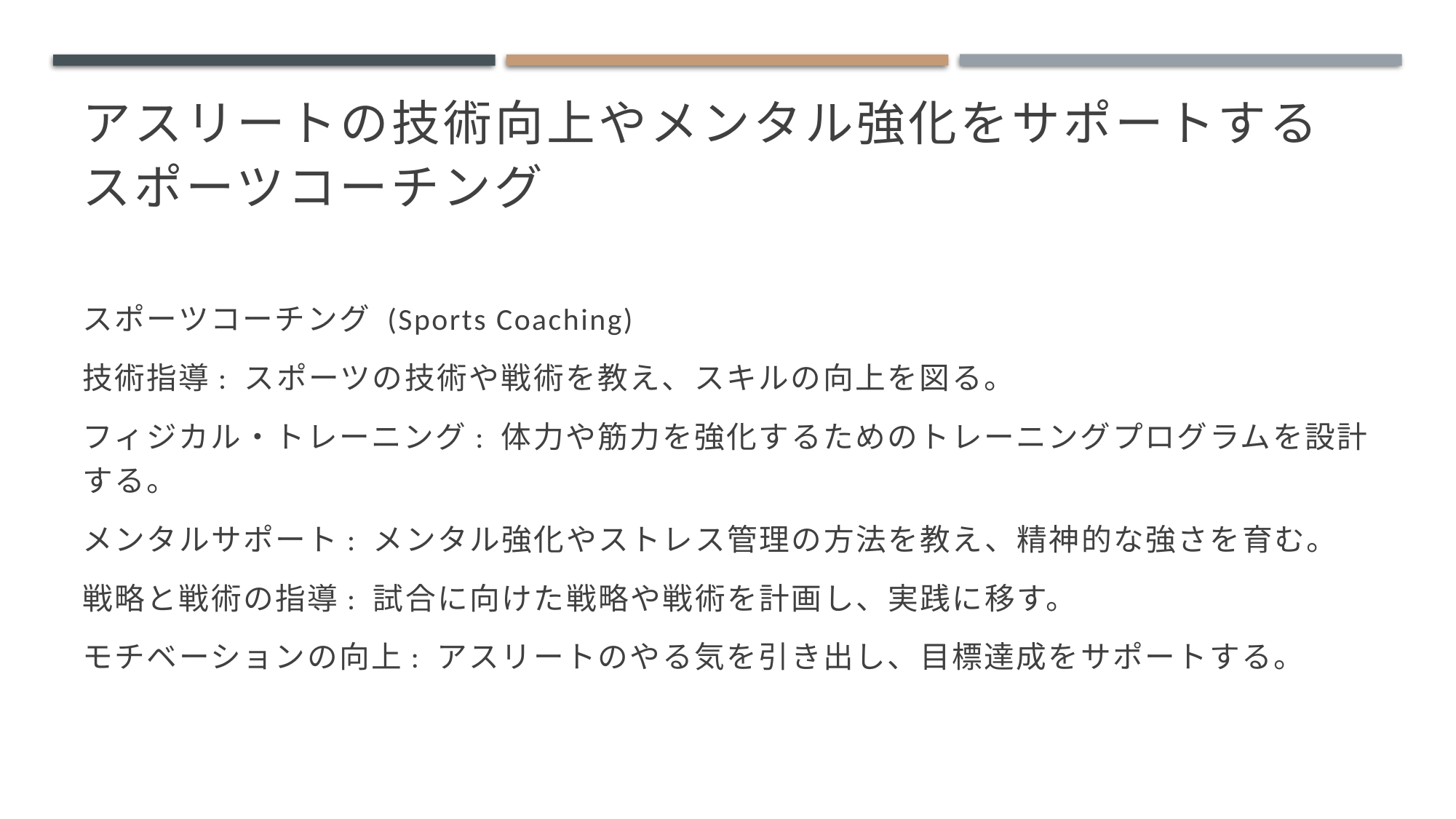

# アスリートの技術向上やメンタル強化をサポートする スポーツコーチング
スポーツコーチング (Sports Coaching)
技術指導: スポーツの技術や戦術を教え、スキルの向上を図る。
フィジカル・トレーニング: 体力や筋力を強化するためのトレーニングプログラムを設計する。
メンタルサポート: メンタル強化やストレス管理の方法を教え、精神的な強さを育む。
戦略と戦術の指導: 試合に向けた戦略や戦術を計画し、実践に移す。
モチベーションの向上: アスリートのやる気を引き出し、目標達成をサポートする。